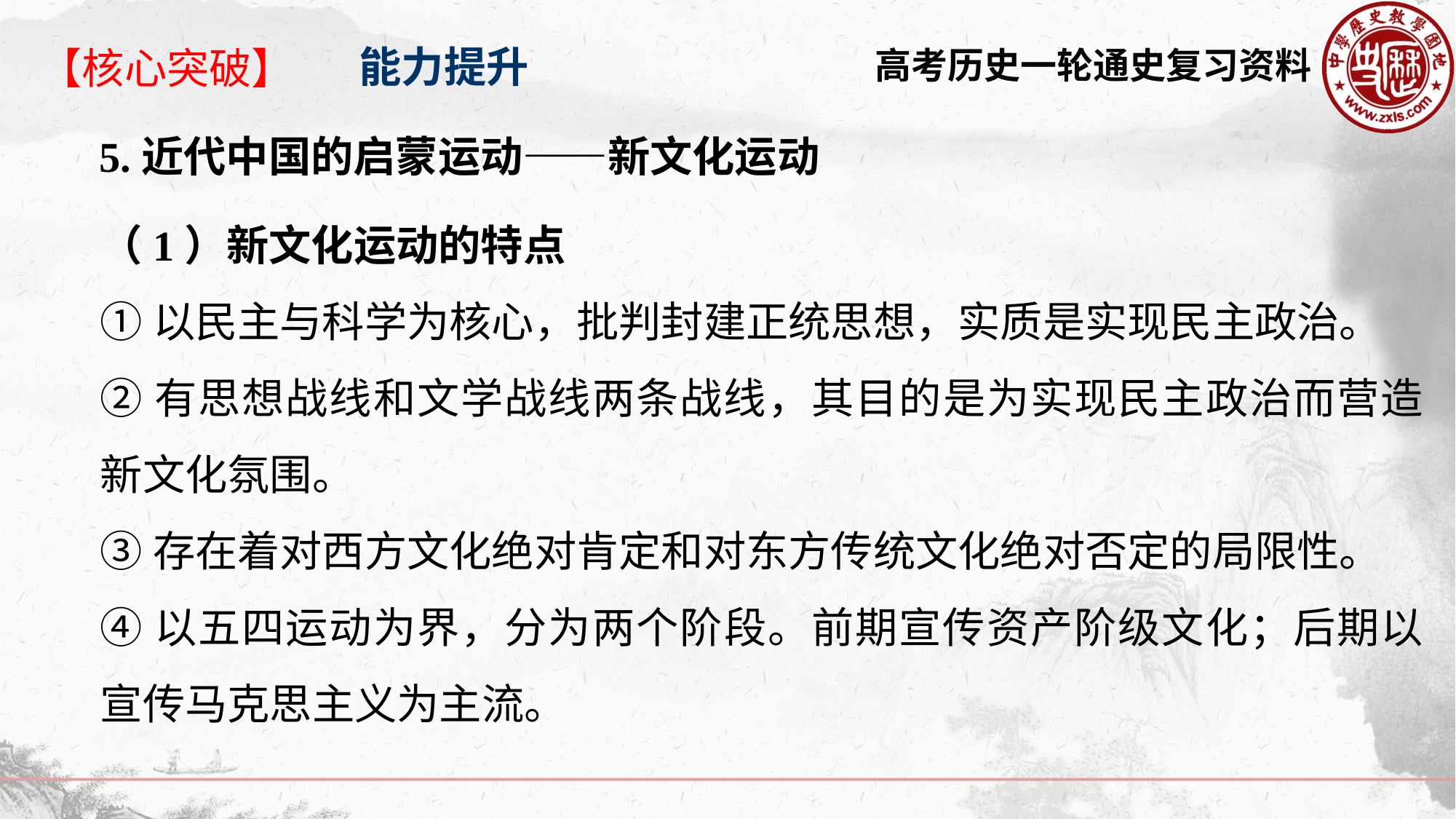

能力提升
【核心突破】
5.近代中国的启蒙运动——新文化运动
（1）新文化运动的特点
①以民主与科学为核心，批判封建正统思想，实质是实现民主政治。
②有思想战线和文学战线两条战线，其目的是为实现民主政治而营造新文化氛围。
③存在着对西方文化绝对肯定和对东方传统文化绝对否定的局限性。
④以五四运动为界，分为两个阶段。前期宣传资产阶级文化；后期以宣传马克思主义为主流。